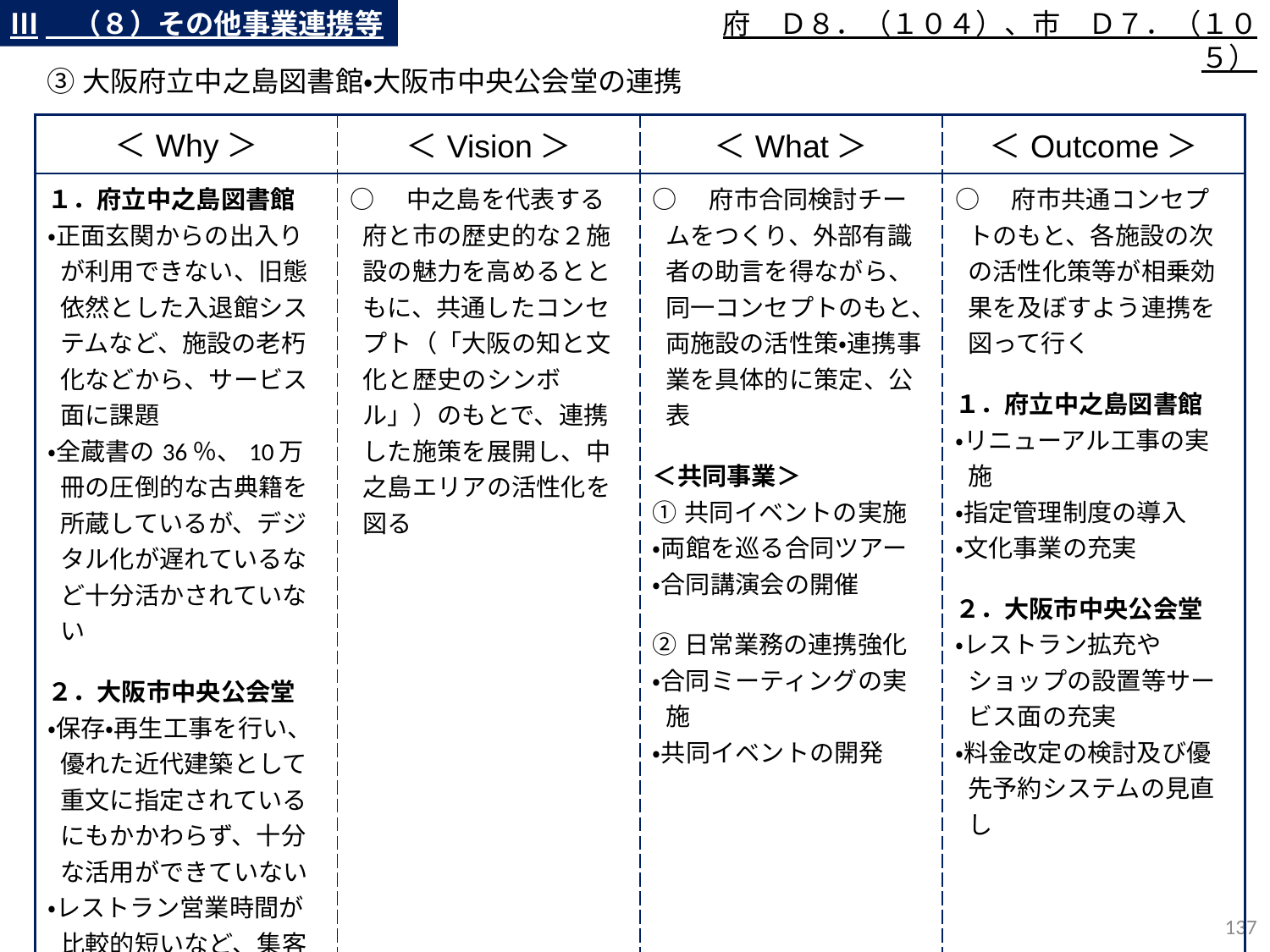

Ⅲ　（８）その他事業連携等
府　Ｄ８．（１０４）、市　Ｄ７．（１０５）
③大阪府立中之島図書館・大阪市中央公会堂の連携
| ＜Why＞ | ＜Vision＞ | ＜What＞ | ＜Outcome＞ |
| --- | --- | --- | --- |
| １．府立中之島図書館 ・正面玄関からの出入りが利用できない、旧態依然とした入退館システムなど、施設の老朽化などから、サービス面に課題 ・全蔵書の36％、10万冊の圧倒的な古典籍を所蔵しているが、デジタル化が遅れているなど十分活かされていない ２．大阪市中央公会堂 ・保存・再生工事を行い、優れた近代建築として重文に指定されているにもかかわらず、十分な活用ができていない ・レストラン営業時間が比較的短いなど、集客部門の活用が十分でない | ○　中之島を代表する府と市の歴史的な２施設の魅力を高めるとともに、共通したコンセプト（「大阪の知と文化と歴史のシンボル」）のもとで、連携した施策を展開し、中之島エリアの活性化を図る | ○　府市合同検討チームをつくり、外部有識者の助言を得ながら、同一コンセプトのもと、両施設の活性策・連携事業を具体的に策定、公表 ＜共同事業＞ ①共同イベントの実施 ・両館を巡る合同ツアー ・合同講演会の開催 ②日常業務の連携強化 ・合同ミーティングの実施 ・共同イベントの開発 | ○　府市共通コンセプトのもと、各施設の次の活性化策等が相乗効果を及ぼすよう連携を図って行く １．府立中之島図書館 ・リニューアル工事の実施 ・指定管理制度の導入 ・文化事業の充実 ２．大阪市中央公会堂 ・レストラン拡充やショップの設置等サービス面の充実 ・料金改定の検討及び優先予約システムの見直し |
137